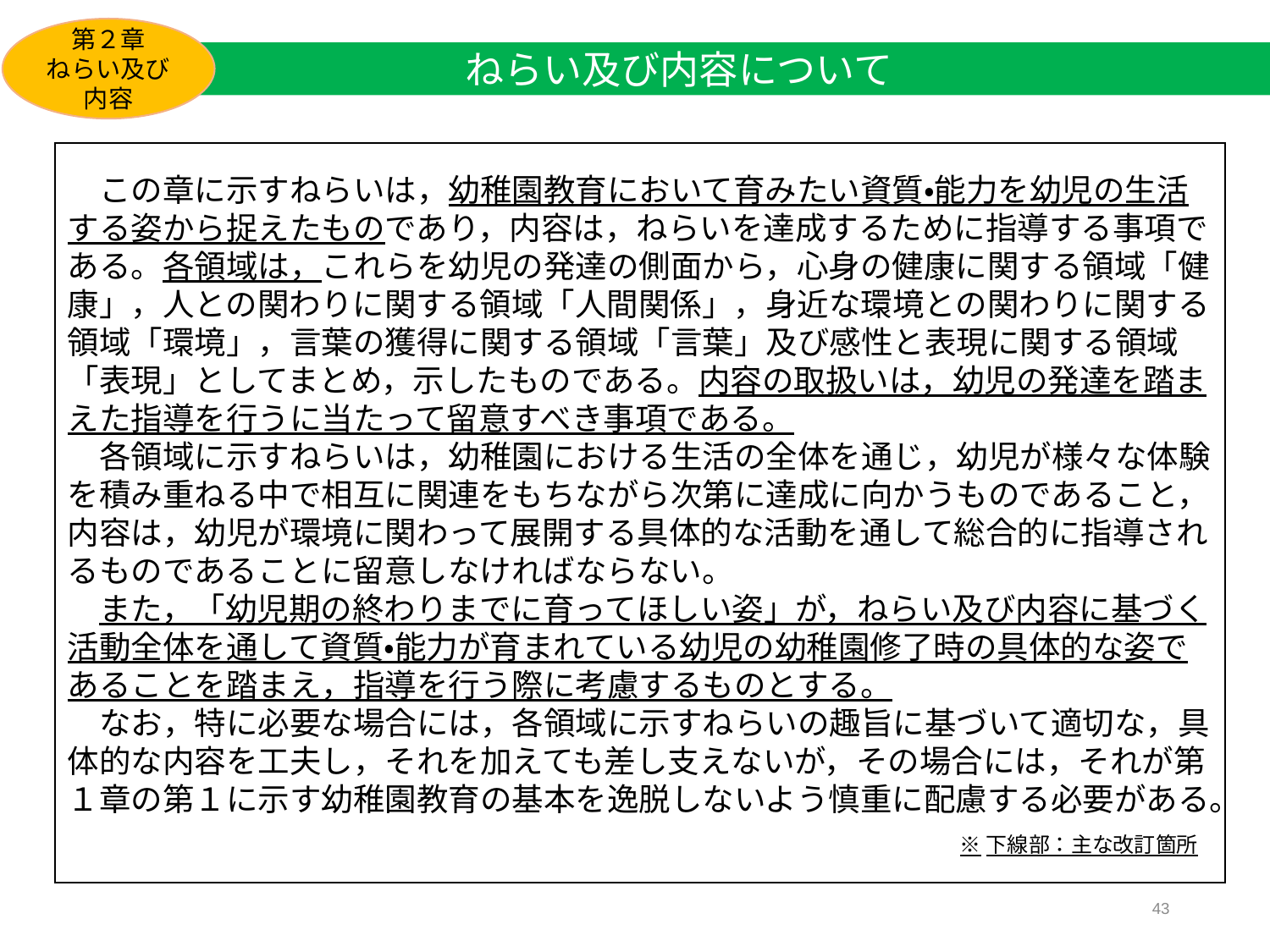

第２章
ねらい及び内容
ねらい及び内容について
　この章に示すねらいは，幼稚園教育において育みたい資質・能力を幼児の生活する姿から捉えたものであり，内容は，ねらいを達成するために指導する事項である。各領域は，これらを幼児の発達の側面から，心身の健康に関する領域「健康」，人との関わりに関する領域「人間関係」，身近な環境との関わりに関する領域「環境」，言葉の獲得に関する領域「言葉」及び感性と表現に関する領域「表現」としてまとめ，示したものである。内容の取扱いは，幼児の発達を踏まえた指導を行うに当たって留意すべき事項である。
　各領域に示すねらいは，幼稚園における生活の全体を通じ，幼児が様々な体験を積み重ねる中で相互に関連をもちながら次第に達成に向かうものであること，内容は，幼児が環境に関わって展開する具体的な活動を通して総合的に指導されるものであることに留意しなければならない。
　また，「幼児期の終わりまでに育ってほしい姿」が，ねらい及び内容に基づく活動全体を通して資質・能力が育まれている幼児の幼稚園修了時の具体的な姿であることを踏まえ，指導を行う際に考慮するものとする。
　なお，特に必要な場合には，各領域に示すねらいの趣旨に基づいて適切な，具体的な内容を工夫し，それを加えても差し支えないが，その場合には，それが第１章の第１に示す幼稚園教育の基本を逸脱しないよう慎重に配慮する必要がある。

※下線部：主な改訂箇所
43